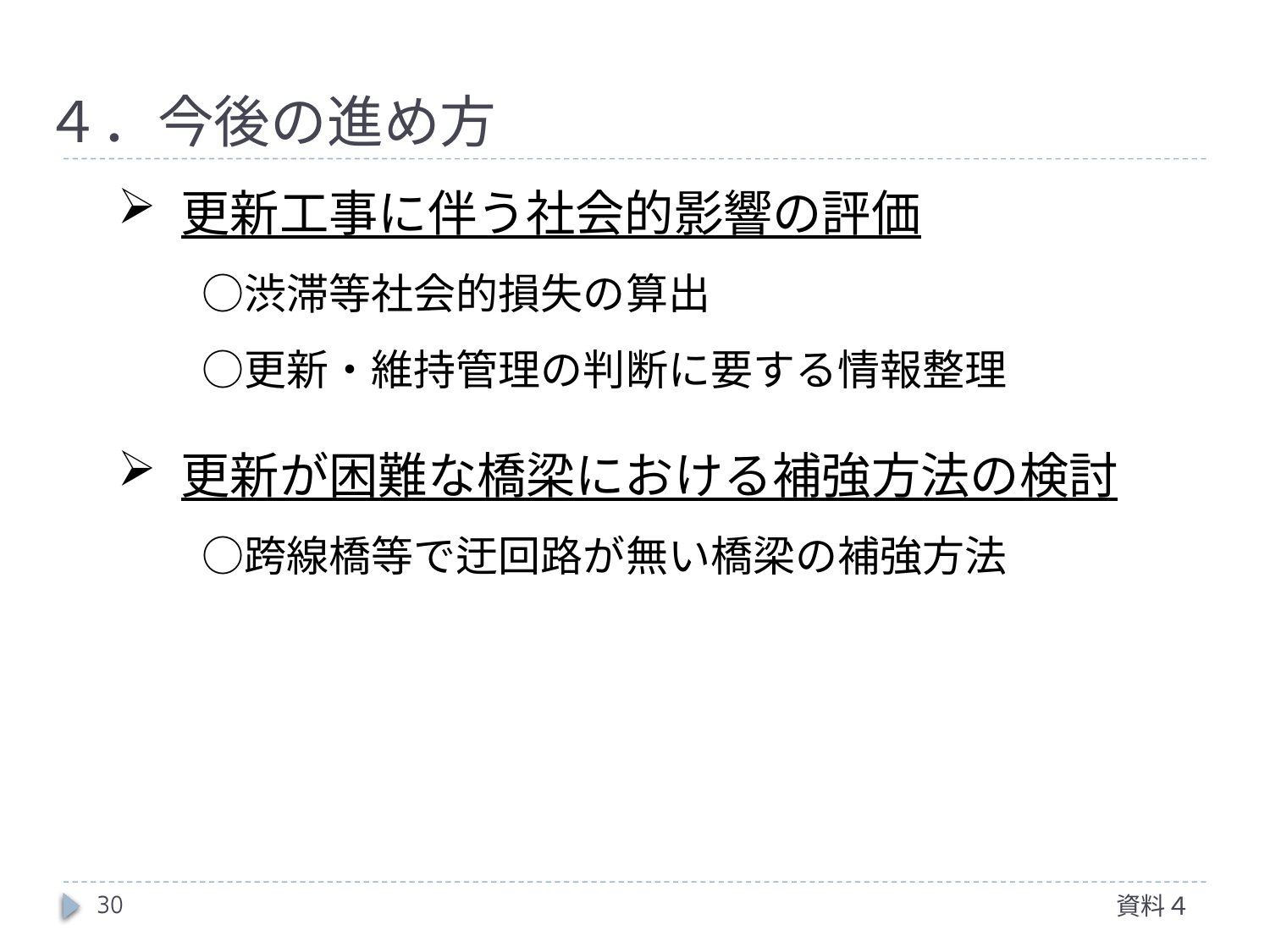

# ４．今後の進め方
更新工事に伴う社会的影響の評価
　　○渋滞等社会的損失の算出
　　○更新・維持管理の判断に要する情報整理

更新が困難な橋梁における補強方法の検討
　　○跨線橋等で迂回路が無い橋梁の補強方法
30
資料４